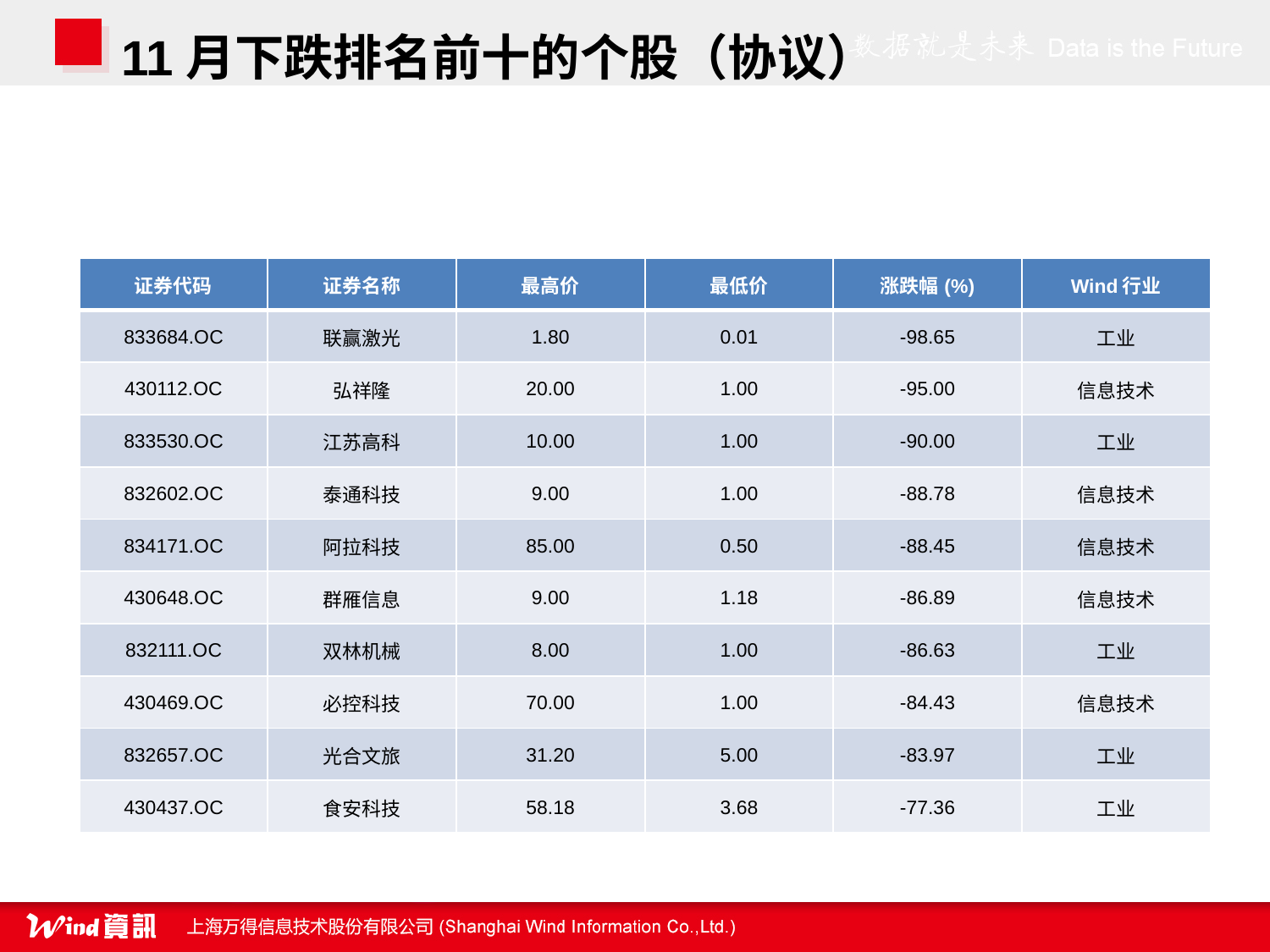

11月下跌排名前十的个股（协议）
| 证券代码 | 证券名称 | 最高价 | 最低价 | 涨跌幅(%) | Wind行业 |
| --- | --- | --- | --- | --- | --- |
| 833684.OC | 联赢激光 | 1.80 | 0.01 | -98.65 | 工业 |
| 430112.OC | 弘祥隆 | 20.00 | 1.00 | -95.00 | 信息技术 |
| 833530.OC | 江苏高科 | 10.00 | 1.00 | -90.00 | 工业 |
| 832602.OC | 泰通科技 | 9.00 | 1.00 | -88.78 | 信息技术 |
| 834171.OC | 阿拉科技 | 85.00 | 0.50 | -88.45 | 信息技术 |
| 430648.OC | 群雁信息 | 9.00 | 1.18 | -86.89 | 信息技术 |
| 832111.OC | 双林机械 | 8.00 | 1.00 | -86.63 | 工业 |
| 430469.OC | 必控科技 | 70.00 | 1.00 | -84.43 | 信息技术 |
| 832657.OC | 光合文旅 | 31.20 | 5.00 | -83.97 | 工业 |
| 430437.OC | 食安科技 | 58.18 | 3.68 | -77.36 | 工业 |